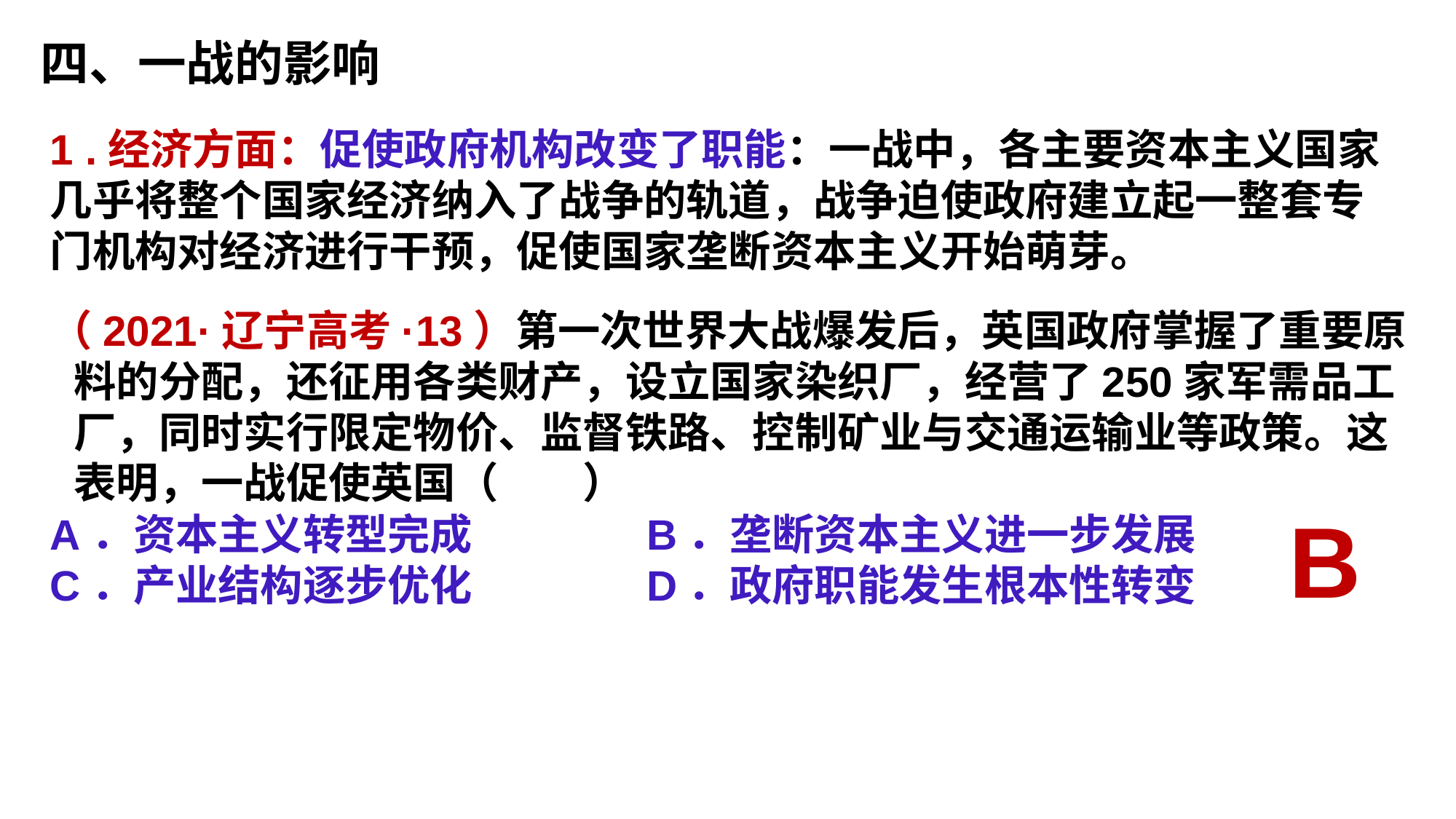

四、一战的影响
1 .经济方面：促使政府机构改变了职能：一战中，各主要资本主义国家几乎将整个国家经济纳入了战争的轨道，战争迫使政府建立起一整套专门机构对经济进行干预，促使国家垄断资本主义开始萌芽。
（2021·辽宁高考·13）第一次世界大战爆发后，英国政府掌握了重要原料的分配，还征用各类财产，设立国家染织厂，经营了250家军需品工厂，同时实行限定物价、监督铁路、控制矿业与交通运输业等政策。这表明，一战促使英国（　　）
A．资本主义转型完成                 B．垄断资本主义进一步发展
C．产业结构逐步优化                 D．政府职能发生根本性转变
B